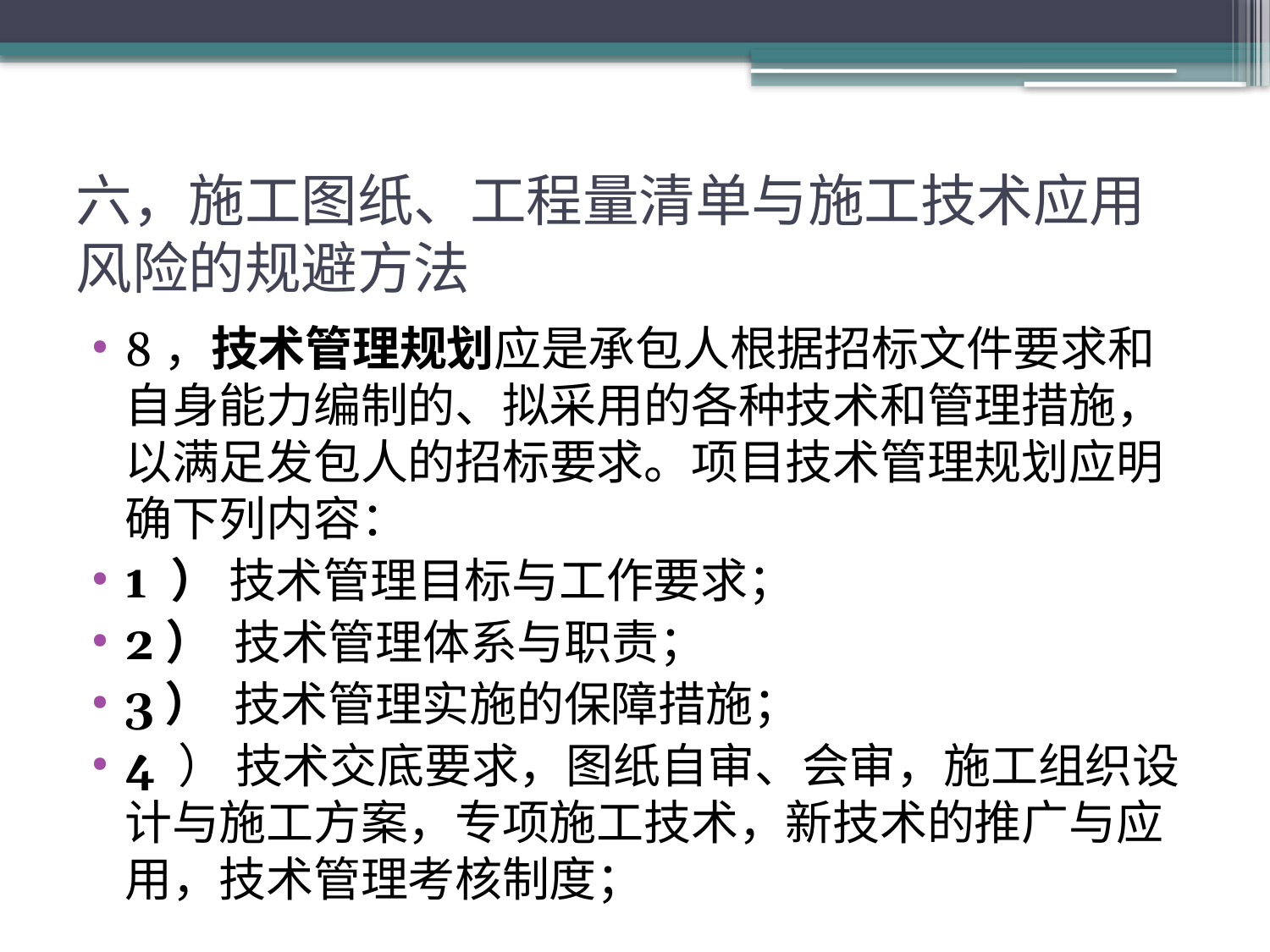

# 六，施工图纸、工程量清单与施工技术应用风险的规避方法
8，技术管理规划应是承包人根据招标文件要求和自身能力编制的、拟采用的各种技术和管理措施，以满足发包人的招标要求。项目技术管理规划应明确下列内容：
1 ） 技术管理目标与工作要求；
2）  技术管理体系与职责；
3）  技术管理实施的保障措施；
4 ） 技术交底要求，图纸自审、会审，施工组织设计与施工方案，专项施工技术，新技术的推广与应用，技术管理考核制度；